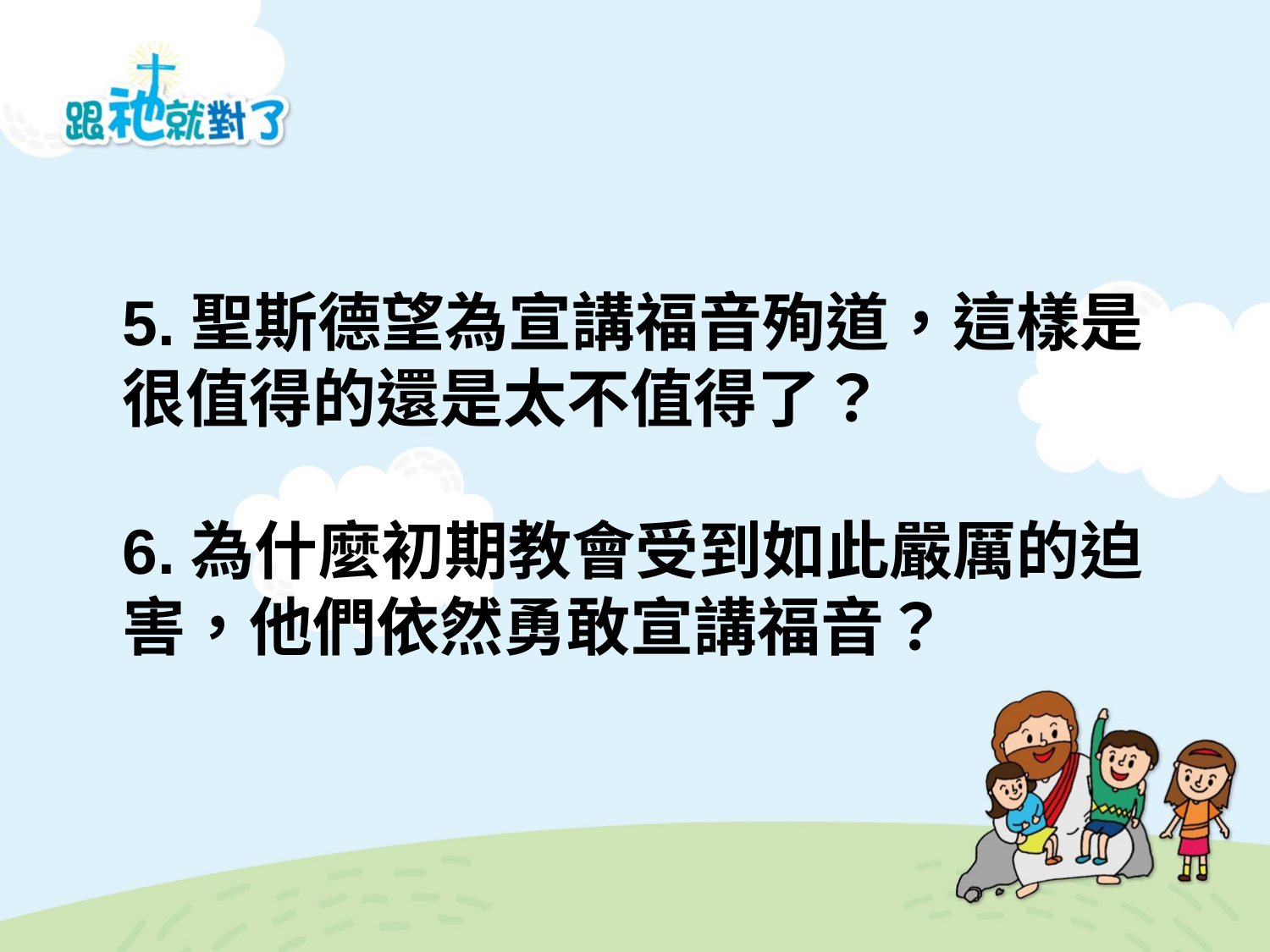

5.聖斯德望為宣講福音殉道，這樣是很值得的還是太不值得了？

6.為什麼初期教會受到如此嚴厲的迫害，他們依然勇敢宣講福音？